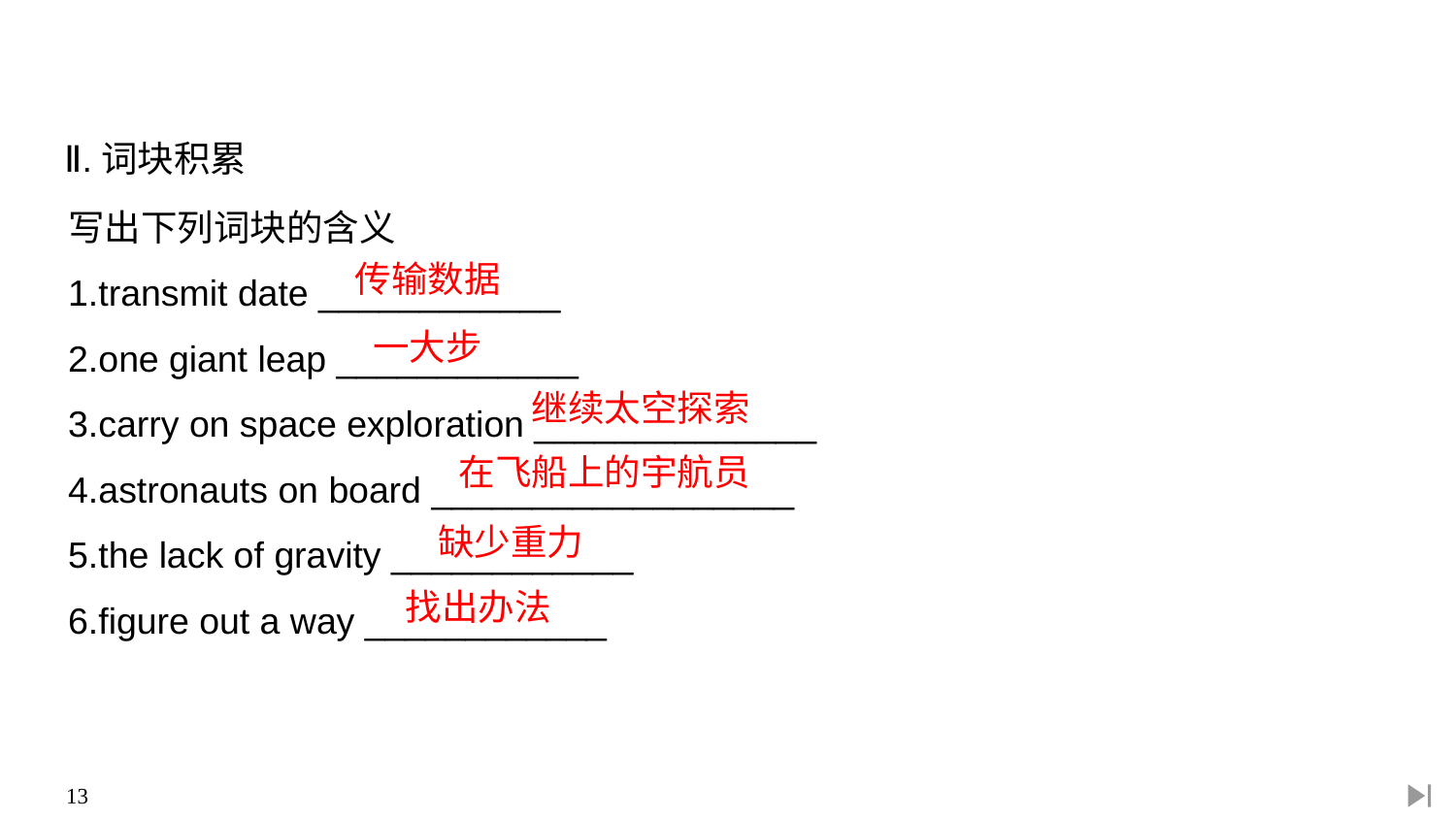

Ⅱ.词块积累
写出下列词块的含义
1.transmit date ____________
2.one giant leap ____________
3.carry on space exploration ______________
4.astronauts on board __________________
5.the lack of gravity ____________
6.figure out a way ____________
传输数据
一大步
继续太空探索
在飞船上的宇航员
缺少重力
找出办法